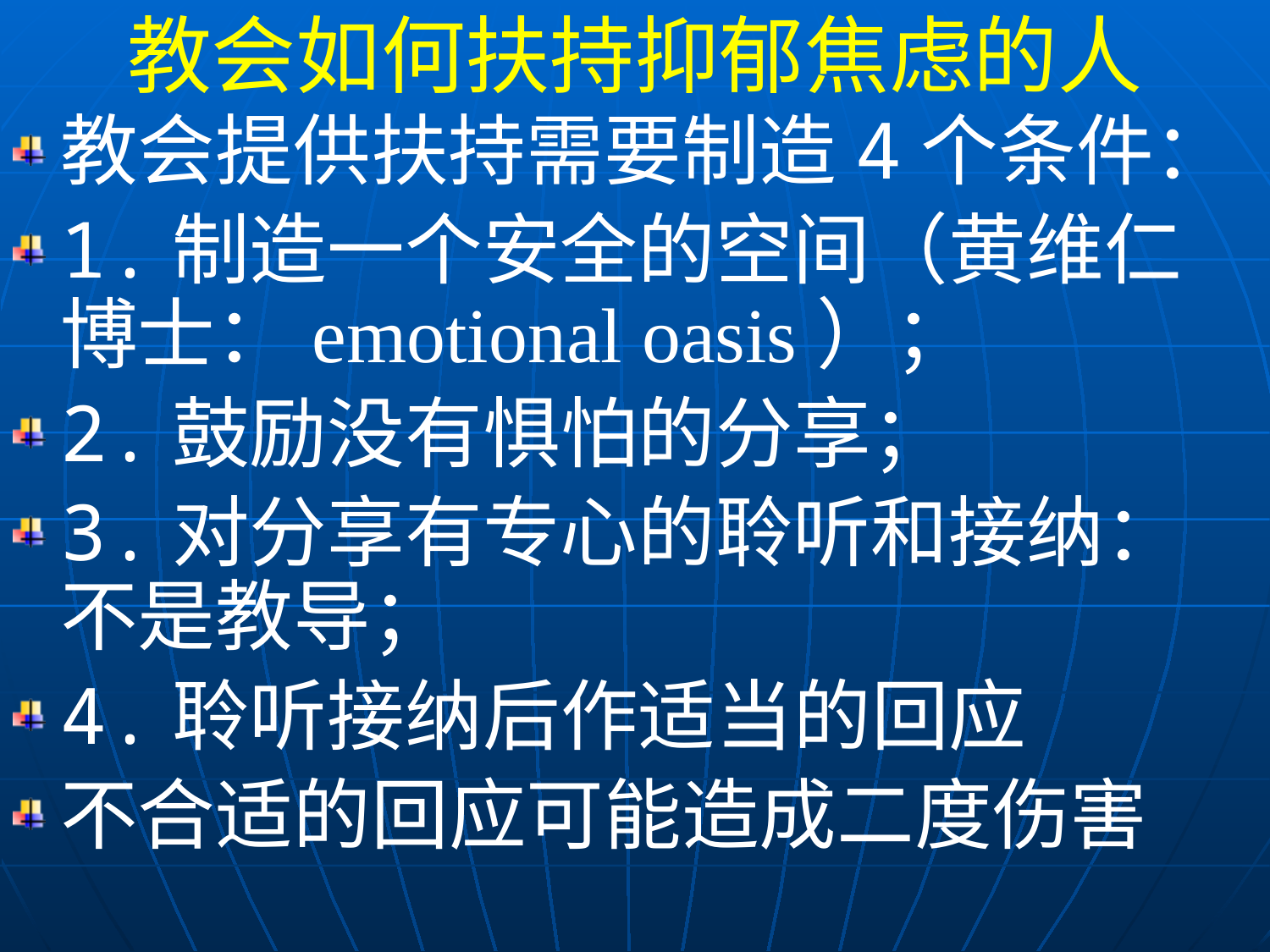

教会如何扶持抑郁焦虑的人
教会提供扶持需要制造4个条件：
1.制造一个安全的空间（黄维仁博士：emotional oasis）；
2.鼓励没有惧怕的分享；
3.对分享有专心的聆听和接纳：不是教导；
4.聆听接纳后作适当的回应
不合适的回应可能造成二度伤害